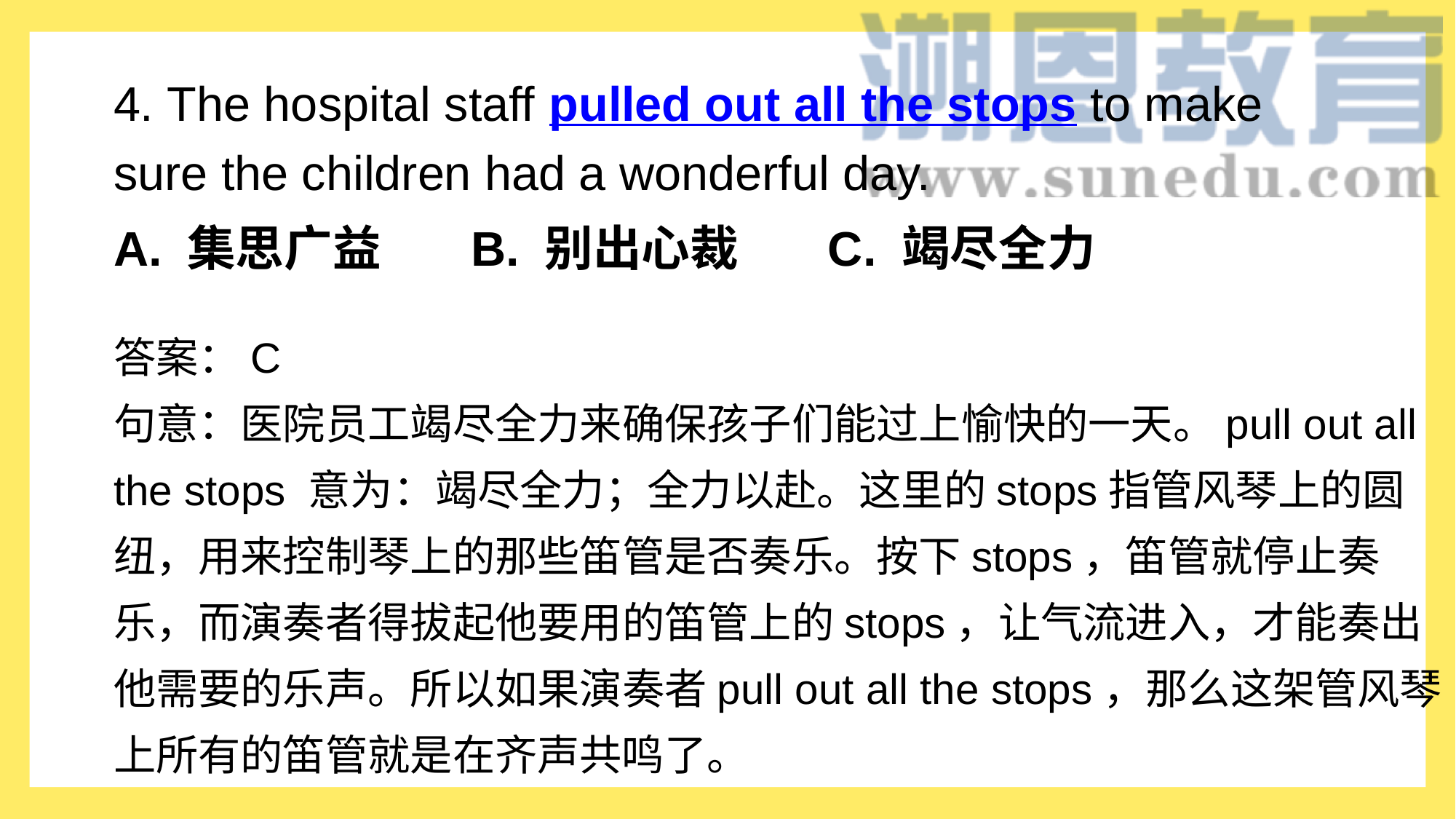

4. The hospital staff pulled out all the stops to make sure the children had a wonderful day.
A. 集思广益       B. 别出心裁       C. 竭尽全力

答案：C
句意：医院员工竭尽全力来确保孩子们能过上愉快的一天。pull out all the stops 意为：竭尽全力；全力以赴。这里的stops指管风琴上的圆纽，用来控制琴上的那些笛管是否奏乐。按下stops，笛管就停止奏乐，而演奏者得拔起他要用的笛管上的stops，让气流进入，才能奏出他需要的乐声。所以如果演奏者pull out all the stops，那么这架管风琴上所有的笛管就是在齐声共鸣了。